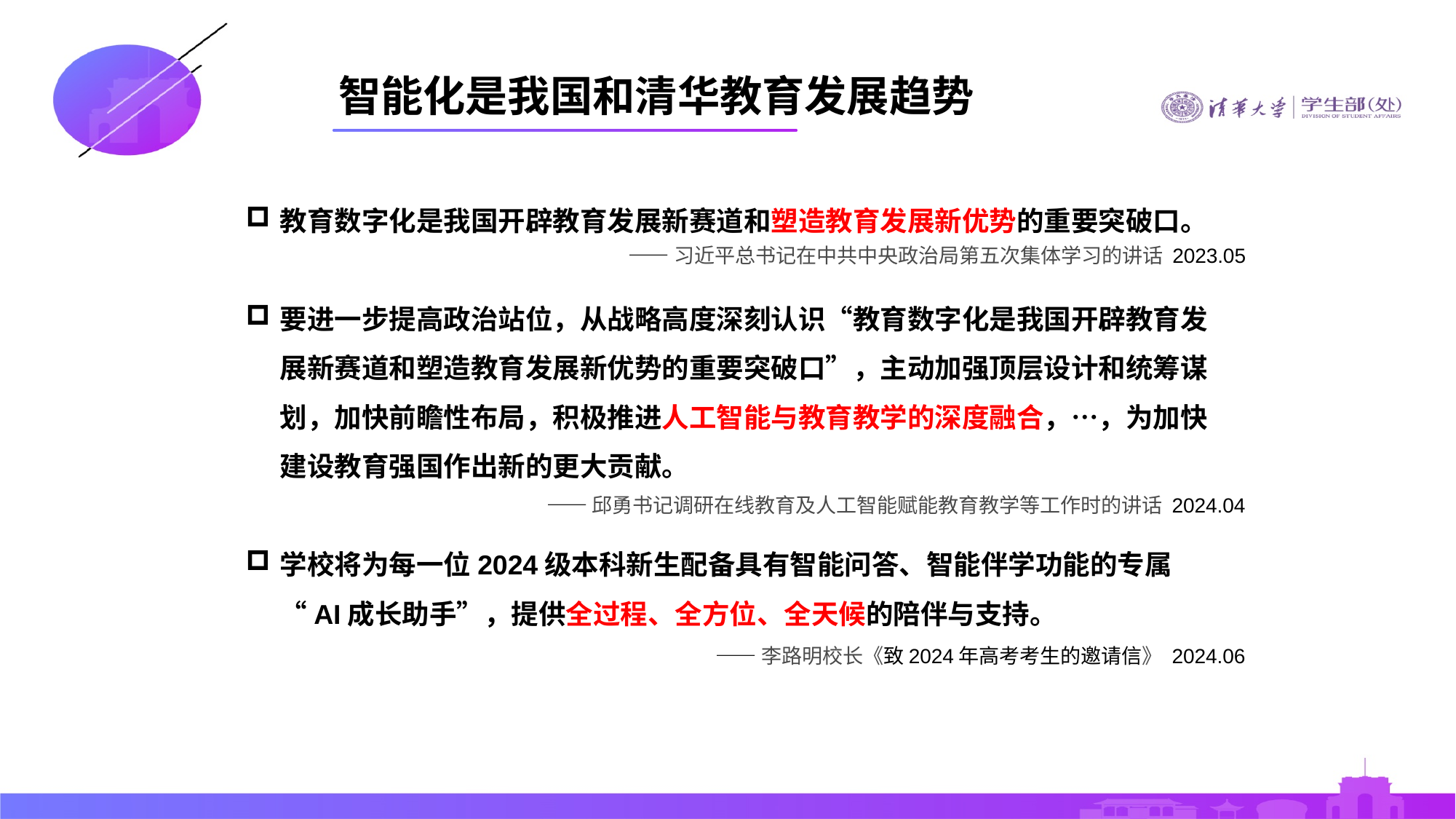

智能化是我国和清华教育发展趋势

教育数字化是我国开辟教育发展新赛道和塑造教育发展新优势的重要突破口。

要进一步提高政治站位，从战略高度深刻认识“教育数字化是我国开辟教育发展新赛道和塑造教育发展新优势的重要突破口”，主动加强顶层设计和统筹谋划，加快前瞻性布局，积极推进人工智能与教育教学的深度融合，…，为加快建设教育强国作出新的更大贡献。

学校将为每一位2024级本科新生配备具有智能问答、智能伴学功能的专属“AI成长助手”，提供全过程、全方位、全天候的陪伴与支持。

——习近平总书记在中共中央政治局第五次集体学习的讲话 2023.05
——邱勇书记调研在线教育及人工智能赋能教育教学等工作时的讲话 2024.04
——李路明校长《致2024年高考考生的邀请信》 2024.06